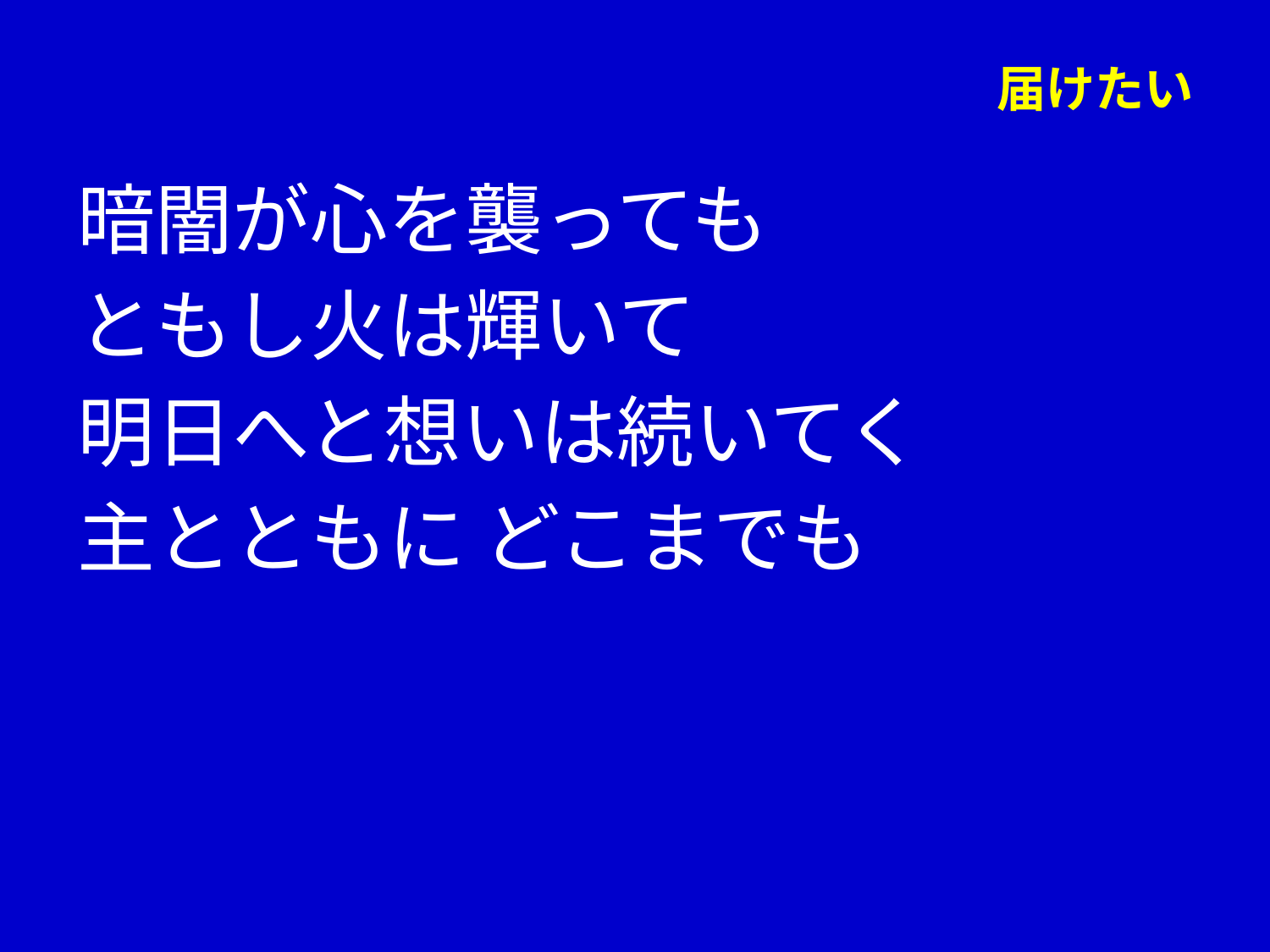

# 届けたい

暗闇が心を襲っても
ともし火は輝いて
明日へと想いは続いてく
主とともに どこまでも